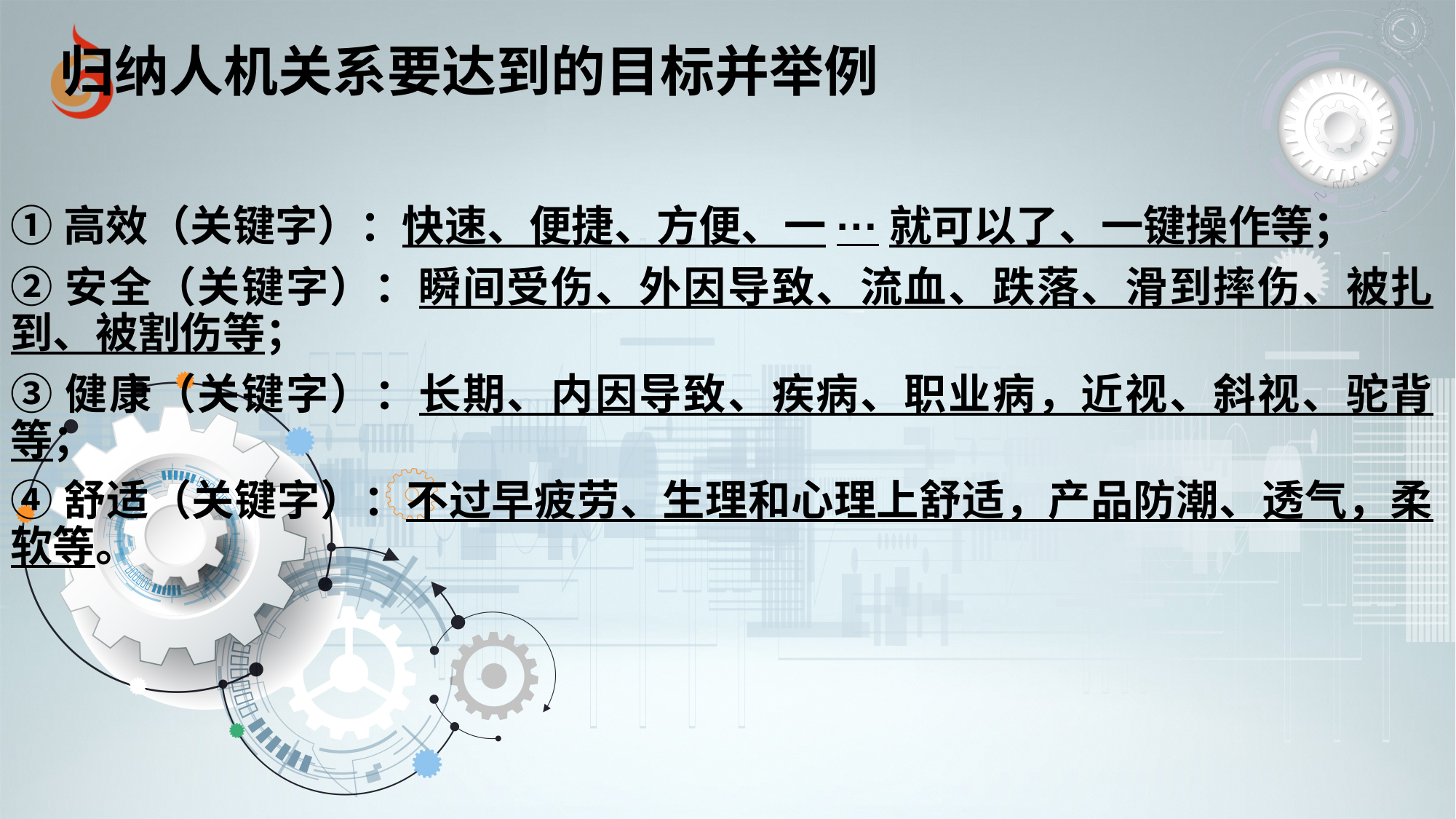

归纳人机关系要达到的目标并举例

①高效（关键字）：快速、便捷、方便、一···就可以了、一键操作等；
②安全（关键字）：瞬间受伤、外因导致、流血、跌落、滑到摔伤、被扎到、被割伤等；
③健康（关键字）：长期、内因导致、疾病、职业病，近视、斜视、驼背等；
④舒适（关键字）：不过早疲劳、生理和心理上舒适，产品防潮、透气，柔软等。